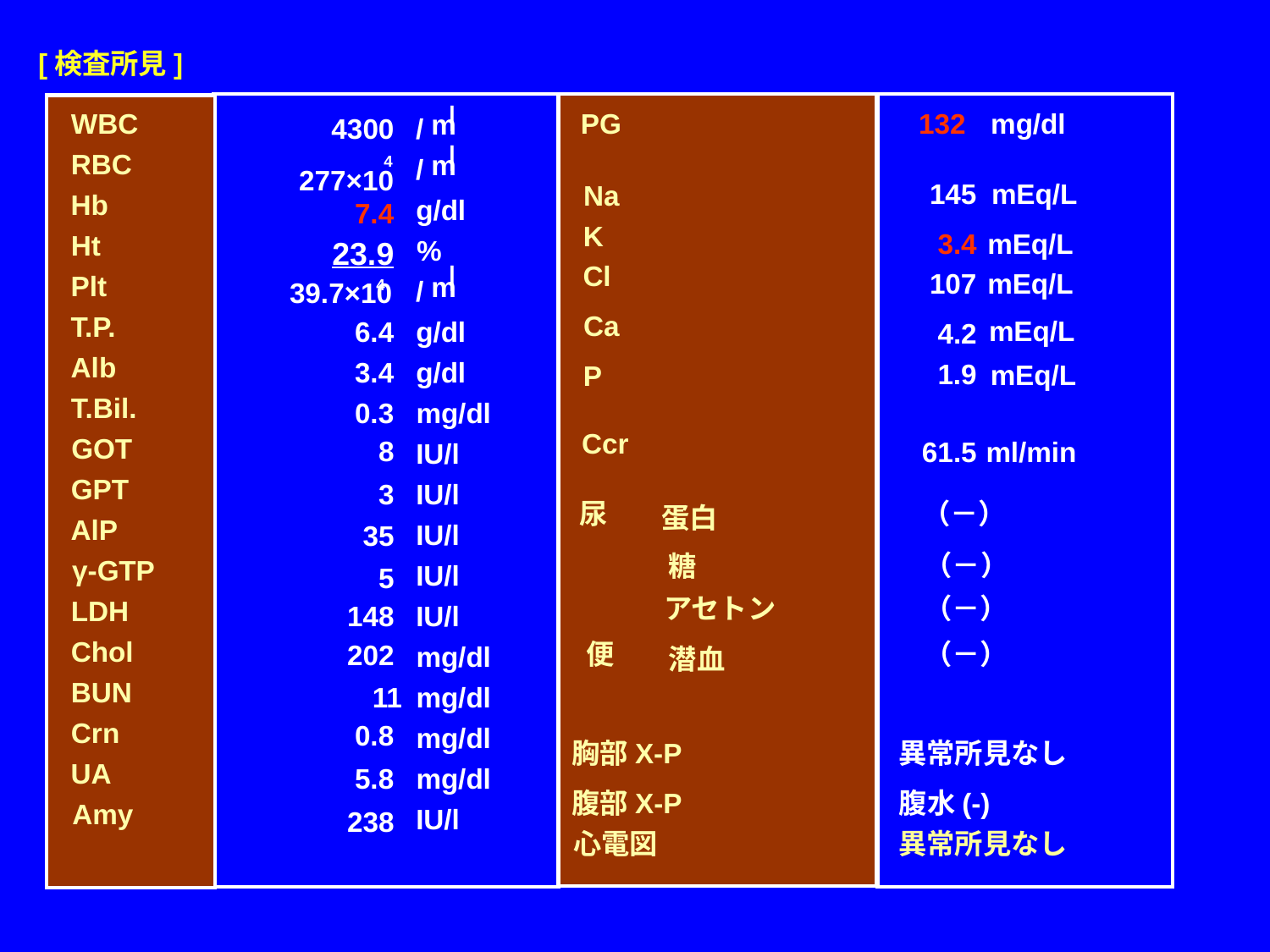

[検査所見]

l
WBC

PG
132

mg/dl
m
4300

/

l
RBC

m
4
/
277×10

145
mEq/L
Na
Hb

g/dl
7.4
K
3.4
mEq/L
Ht

23.9

%

l
Cl
107
mEq/L
Plt

m
/
39.7×10
4

Ca
T.P.

mEq/L
6.4

g/dl
4.2
Alb

3.4

g/dl
1.9
mEq/L
P
T.Bil.

0.3

mg/dl
Ccr
GOT

8
61.5
ml/min

IU/l
GPT

3

IU/l
尿
（－）
蛋白
AlP

IU/l
35
（－）
糖
γ-GTP

IU/l
5
アセトン
（－）
LDH

148

IU/l

Chol

便
（－）
202

mg/dl
潜血

BUN

　11

mg/dl
Crn

0.8

mg/dl
胸部X-P
異常所見なし
UA

5.8

mg/dl
腹部X-P
腹水(-)
Amy

IU/l
238
心電図
異常所見なし